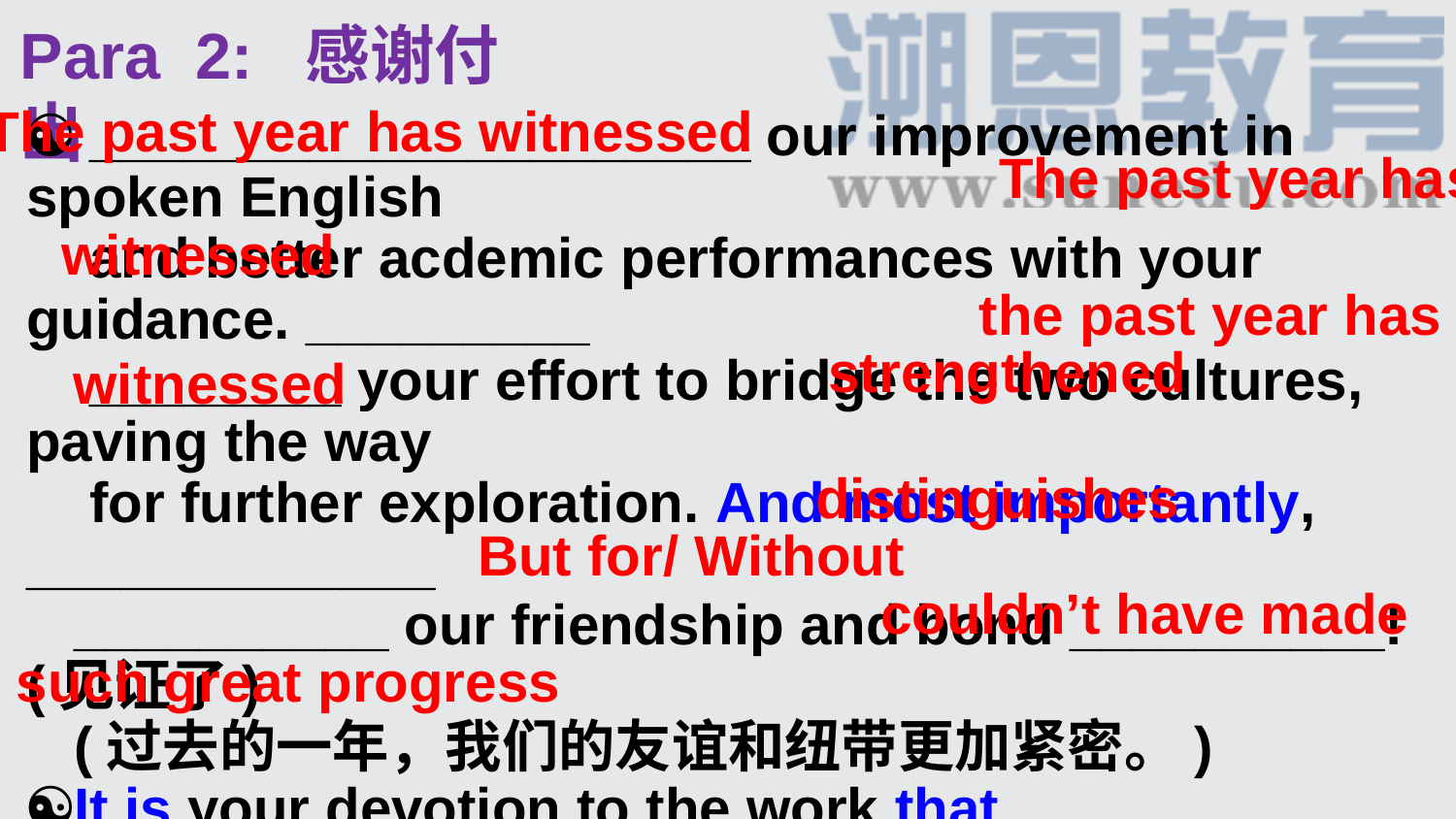

Para  2:  感谢付出
The past year has witnessed
☯ _____________________ our improvement in spoken English
    and better acdemic performances with your guidance. _________
    ________ your effort to bridge the two cultures, paving the way
    for further exploration. And most importantly, _____________
   __________ our friendship and bond __________!  (见证了)
   (过去的一年，我们的友谊和纽带更加紧密。)
☯It is your devotion to the work that _____________(区别) you
    from other teachers. ______________ (要不是) your patient
    guidance and constant encouragement, we ________________
    _______________(不可能取得那么大的进步), which
   undoubtedly reveals your professional skills in teaching.
The past year has
witnessed
the past year has
strengthened
witnessed
distinguishes
But for/ Without
couldn’t have made
such great progress